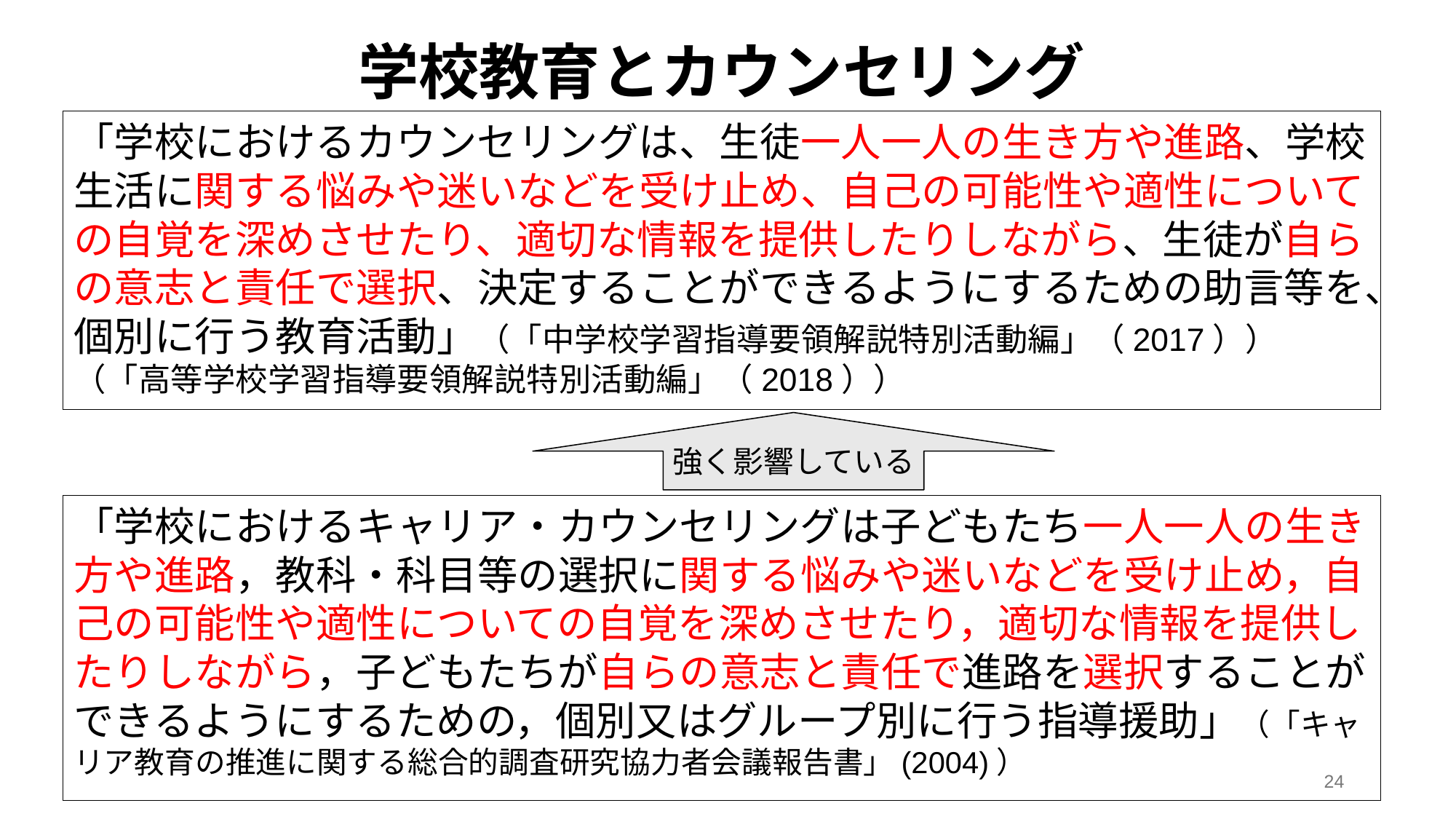

学校教育とカウンセリング
「学校におけるカウンセリングは、生徒一人一人の生き方や進路、学校生活に関する悩みや迷いなどを受け止め、自己の可能性や適性についての自覚を深めさせたり、適切な情報を提供したりしながら、生徒が自らの意志と責任で選択、決定することができるようにするための助言等を、個別に行う教育活動」（「中学校学習指導要領解説特別活動編」（2017））（「高等学校学習指導要領解説特別活動編」（2018））

強く影響している
「学校におけるキャリア・カウンセリングは子どもたち一人一人の生き方や進路，教科・科目等の選択に関する悩みや迷いなどを受け止め，自己の可能性や適性についての自覚を深めさせたり，適切な情報を提供したりしながら，子どもたちが自らの意志と責任で進路を選択することができるようにするための，個別又はグループ別に行う指導援助」（「キャリア教育の推進に関する総合的調査研究協力者会議報告書」(2004)）

24